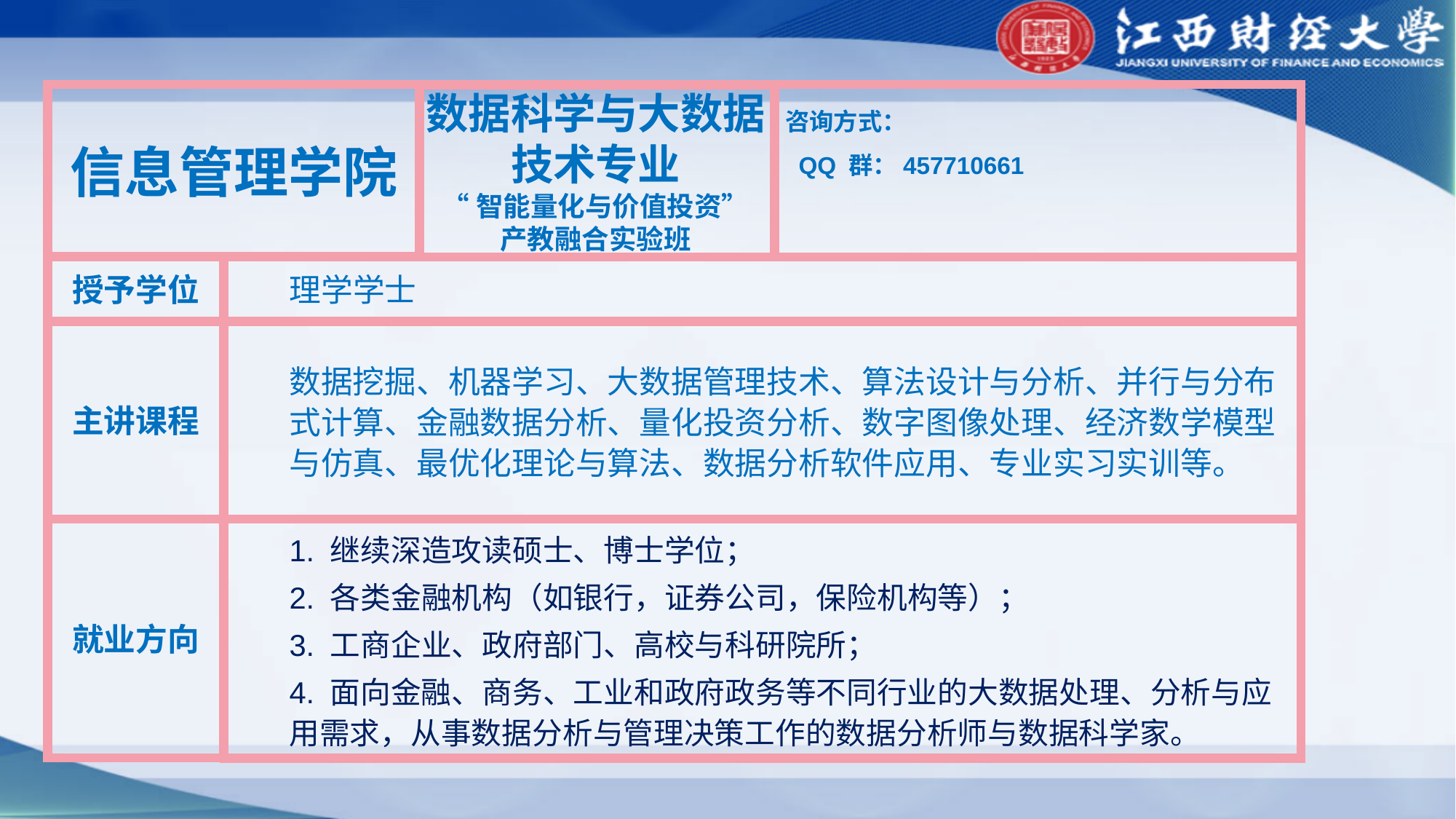

数据科学与大数据技术专业
“智能量化与价值投资”
产教融合实验班
信息管理学院

咨询方式：
  QQ 群：457710661
授予学位
理学学士
主讲课程
数据挖掘、机器学习、大数据管理技术、算法设计与分析、并行与分布式计算、金融数据分析、量化投资分析、数字图像处理、经济数学模型与仿真、最优化理论与算法、数据分析软件应用、专业实习实训等。
就业方向
1. 继续深造攻读硕士、博士学位；
2. 各类金融机构（如银行，证券公司，保险机构等）；
3. 工商企业、政府部门、高校与科研院所；
4. 面向金融、商务、工业和政府政务等不同行业的大数据处理、分析与应用需求，从事数据分析与管理决策工作的数据分析师与数据科学家。